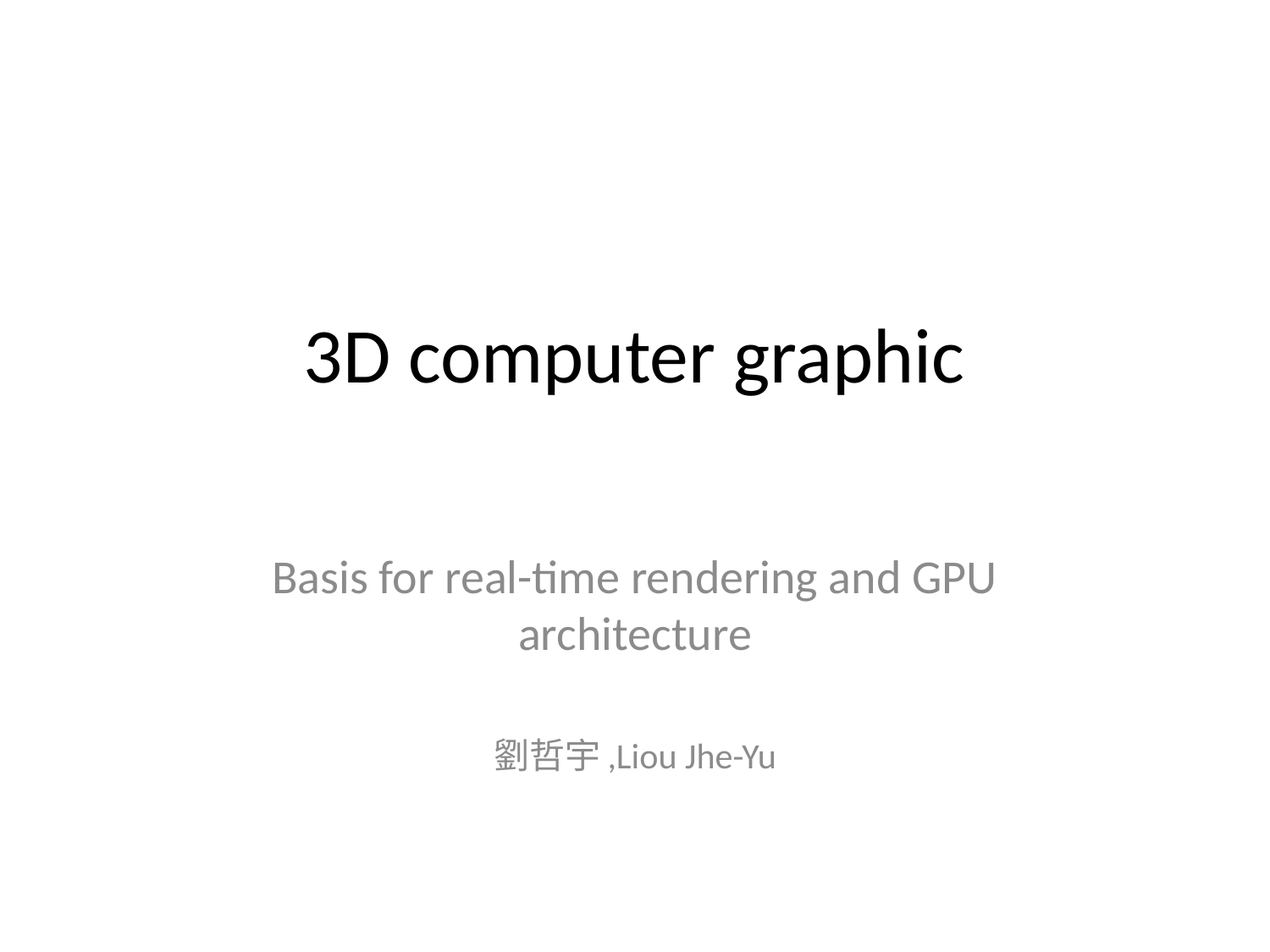

# 3D computer graphic
Basis for real-time rendering and GPU architecture

劉哲宇,Liou Jhe-Yu